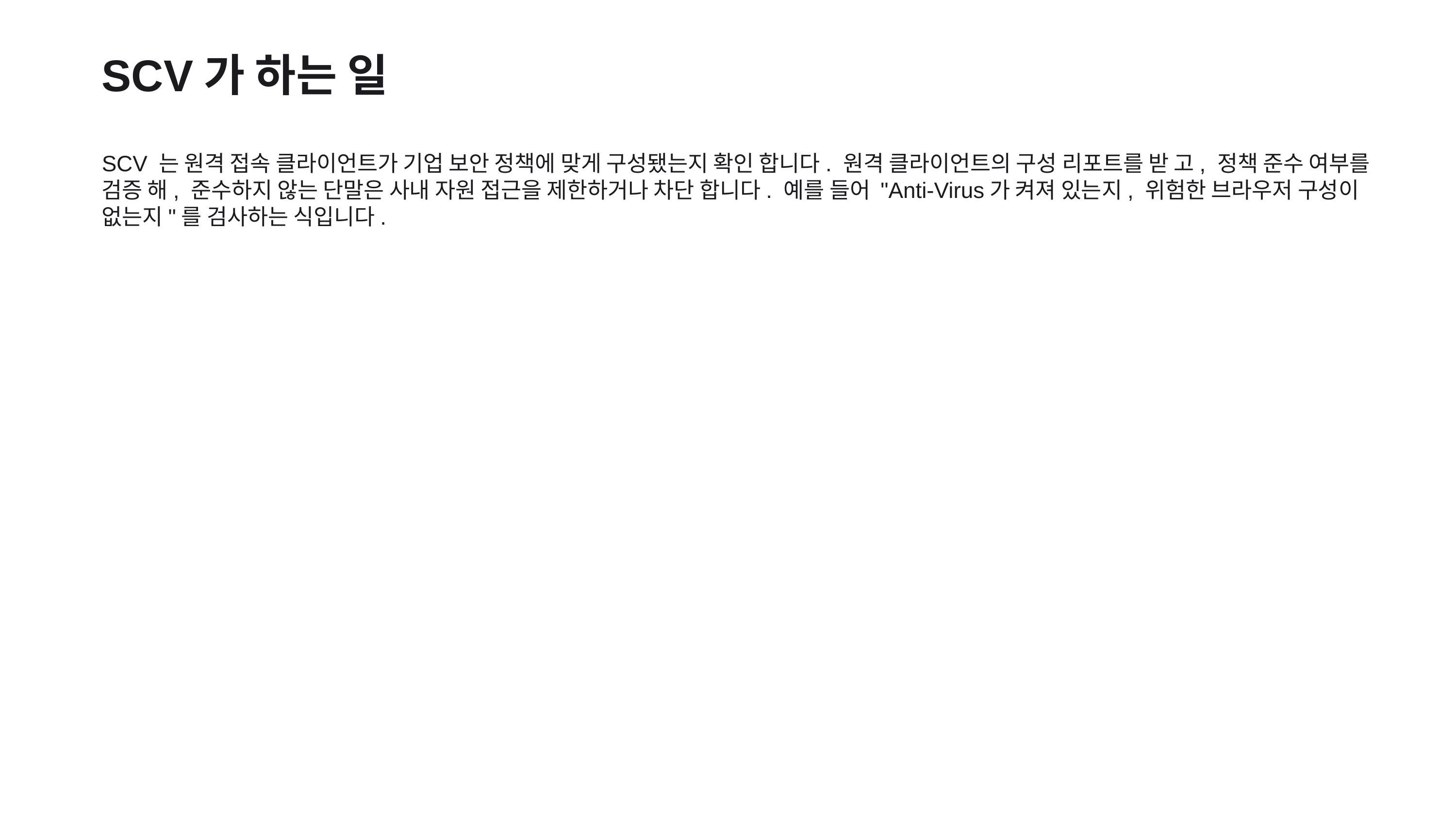

SCV가 하는 일
SCV 는 원격 접속 클라이언트가 기업 보안 정책에 맞게 구성됐는지 확인 합니다. 원격 클라이언트의 구성 리포트를 받 고, 정책 준수 여부를 검증 해, 준수하지 않는 단말은 사내 자원 접근을 제한하거나 차단 합니다. 예를 들어 "Anti-Virus가 켜져 있는지, 위험한 브라우저 구성이 없는지"를 검사하는 식입니다.